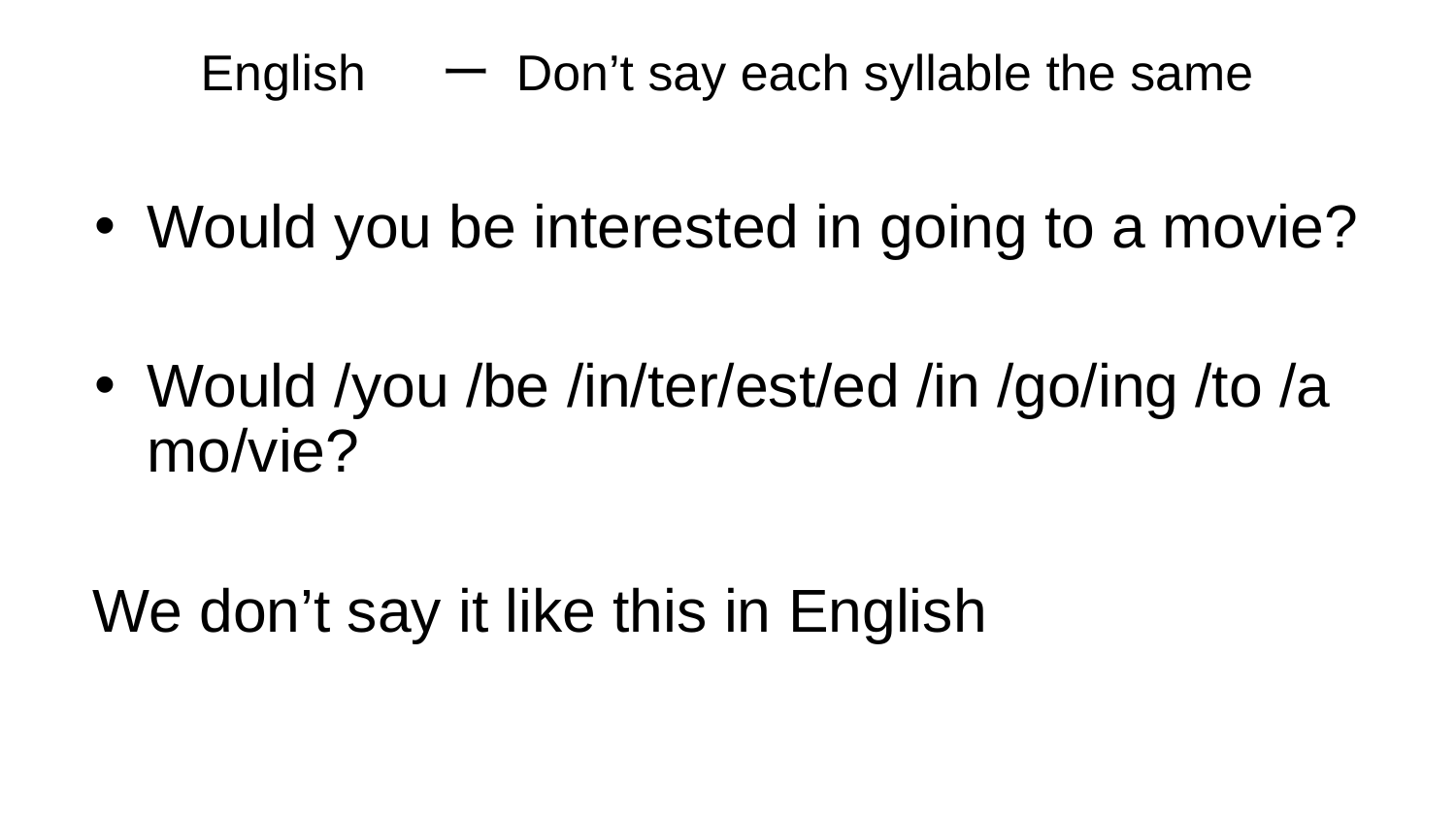

# English 　ー Don’t say each syllable the same

Would you be interested in going to a movie?

Would /you /be /in/ter/est/ed /in /go/ing /to /a mo/vie?

We don’t say it like this in English